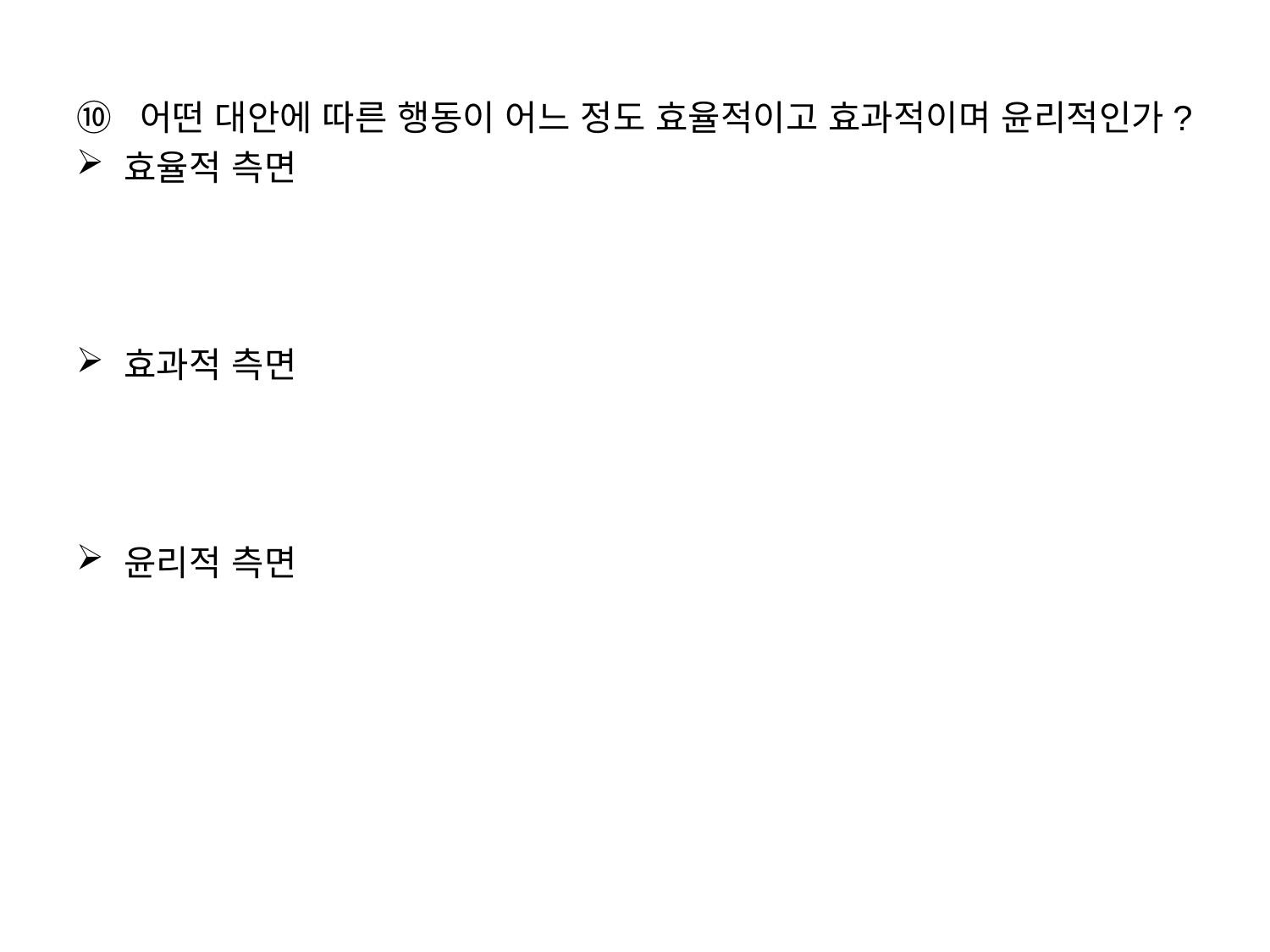

어떤 대안에 따른 행동이 어느 정도 효율적이고 효과적이며 윤리적인가?
효율적 측면

효과적 측면

윤리적 측면